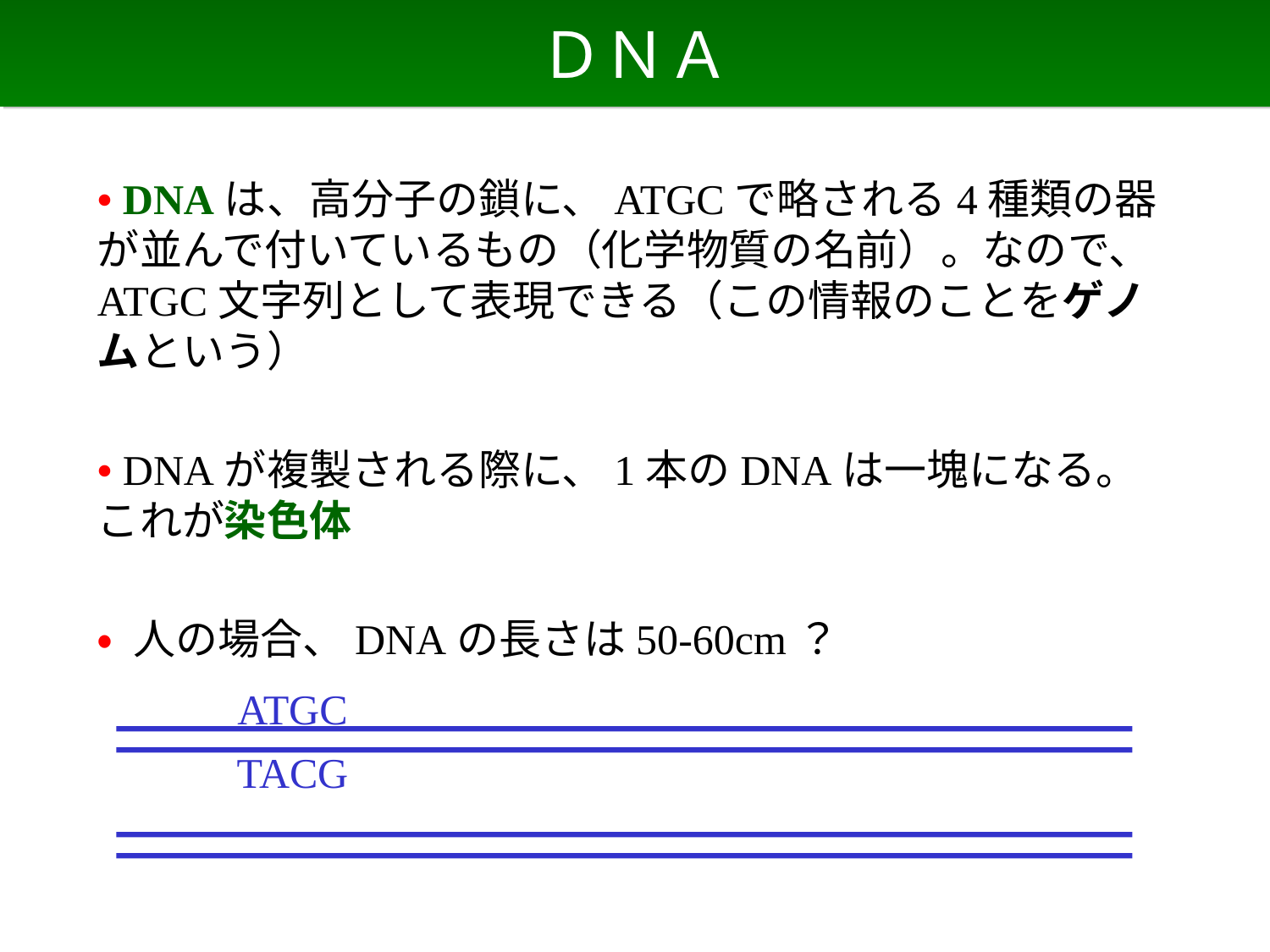

# ＤＮＡ
• DNAは、高分子の鎖に、ATGCで略される4種類の器が並んで付いているもの（化学物質の名前）。なので、ATGC文字列として表現できる（この情報のことをゲノムという）

• DNAが複製される際に、1本のDNAは一塊になる。これが染色体

• 人の場合、DNAの長さは50-60cm？
ATGC

TACG